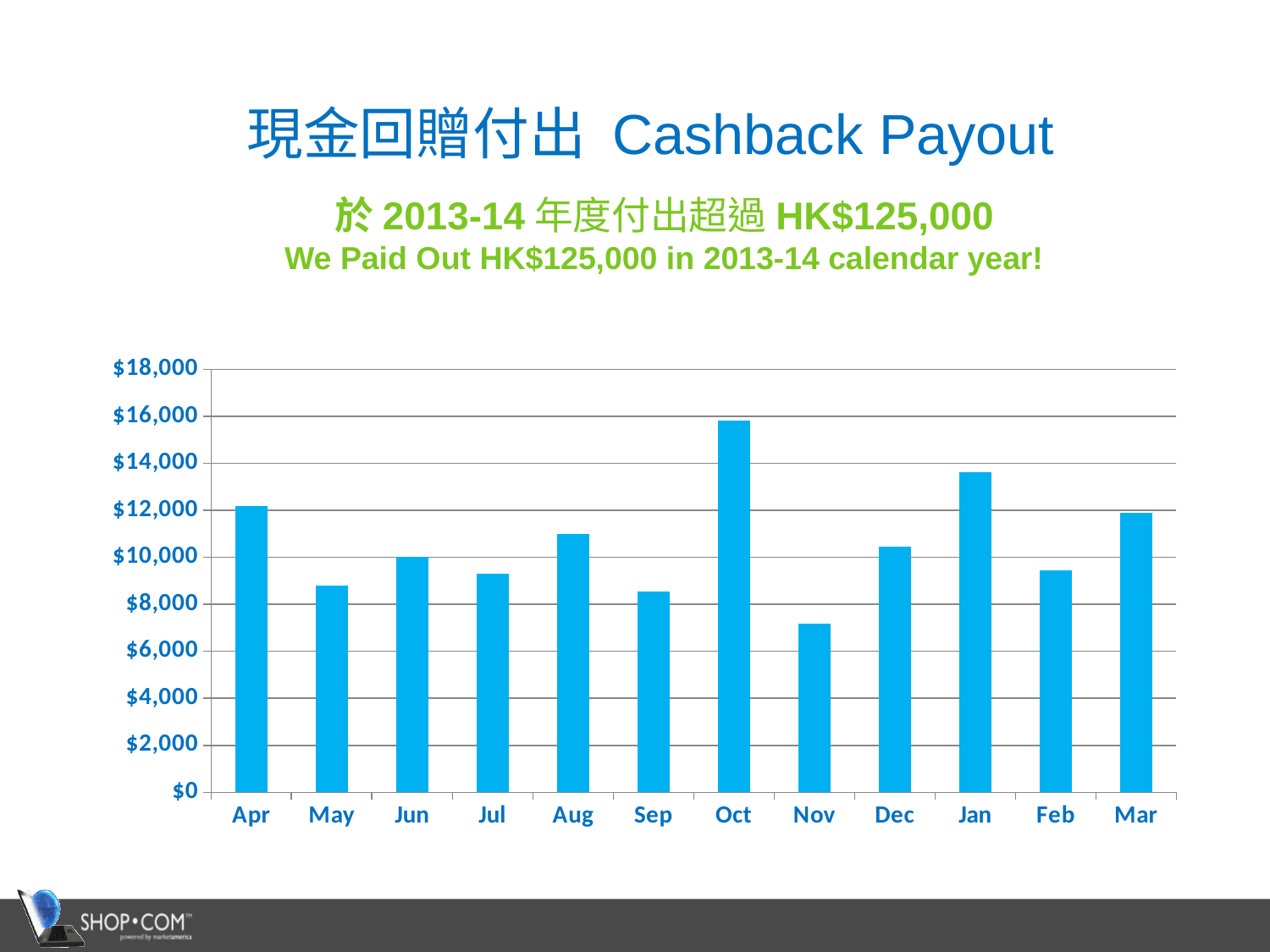

# 現金回贈付出 Cashback Payout
於2013-14年度付出超過HK$125,000
We Paid Out HK$125,000 in 2013-14 calendar year!

### Chart

| Category |  |
|---|---|
| Apr | 12166.689999999982 |
| May | 8797.530000000006 |
| Jun | 10020.2685 |
| Jul | 9308.990999999955 |
| Aug | 10982.886999999975 |
| Sep | 8529.41 |
| Oct | 15814.725 |
| Nov | 7189.98 |
| Dec | 10459.539999999985 |
| Jan | 13626.779999999982 |
| Feb | 9438.328200000004 |
| Mar | 11882.91820000001 |